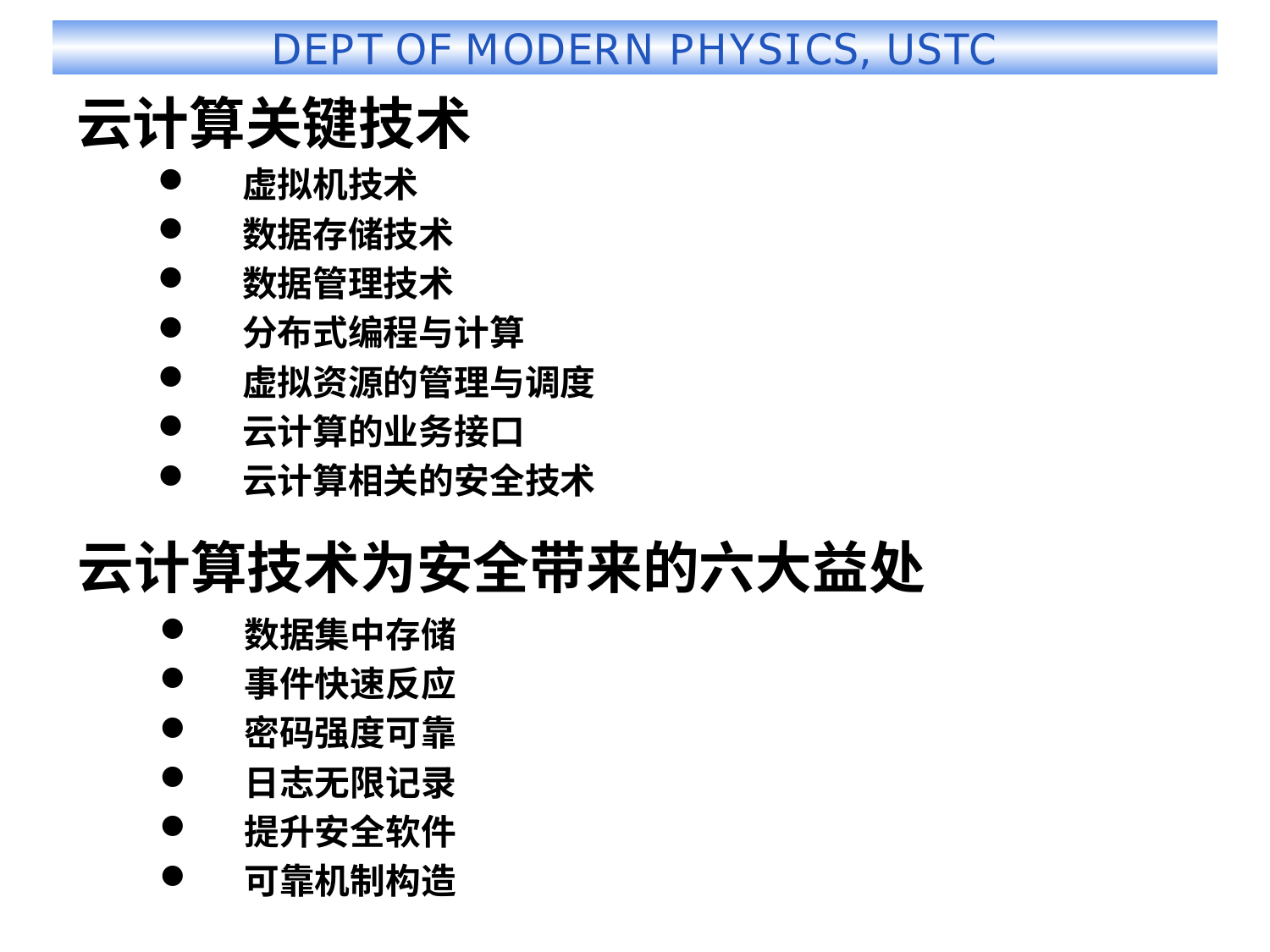

# 云计算关键技术
虚拟机技术
数据存储技术
数据管理技术
分布式编程与计算
虚拟资源的管理与调度
云计算的业务接口
云计算相关的安全技术
云计算技术为安全带来的六大益处
数据集中存储
事件快速反应
密码强度可靠
日志无限记录
提升安全软件
可靠机制构造